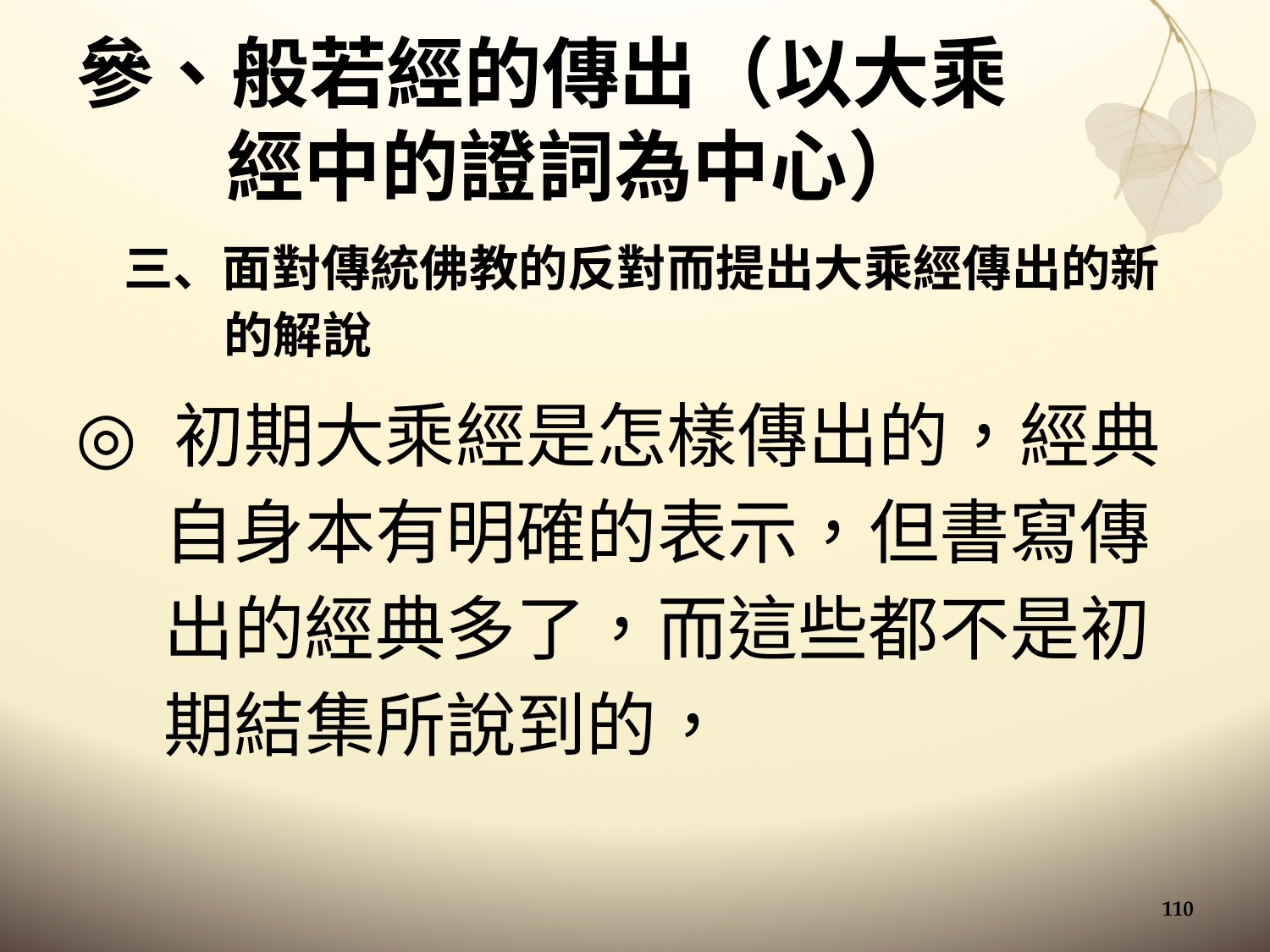

# 參、般若經的傳出（以大乘經中的證詞為中心）
三、面對傳統佛教的反對而提出大乘經傳出的新的解說
◎ 初期大乘經是怎樣傳出的，經典自身本有明確的表示，但書寫傳出的經典多了，而這些都不是初期結集所說到的，
110